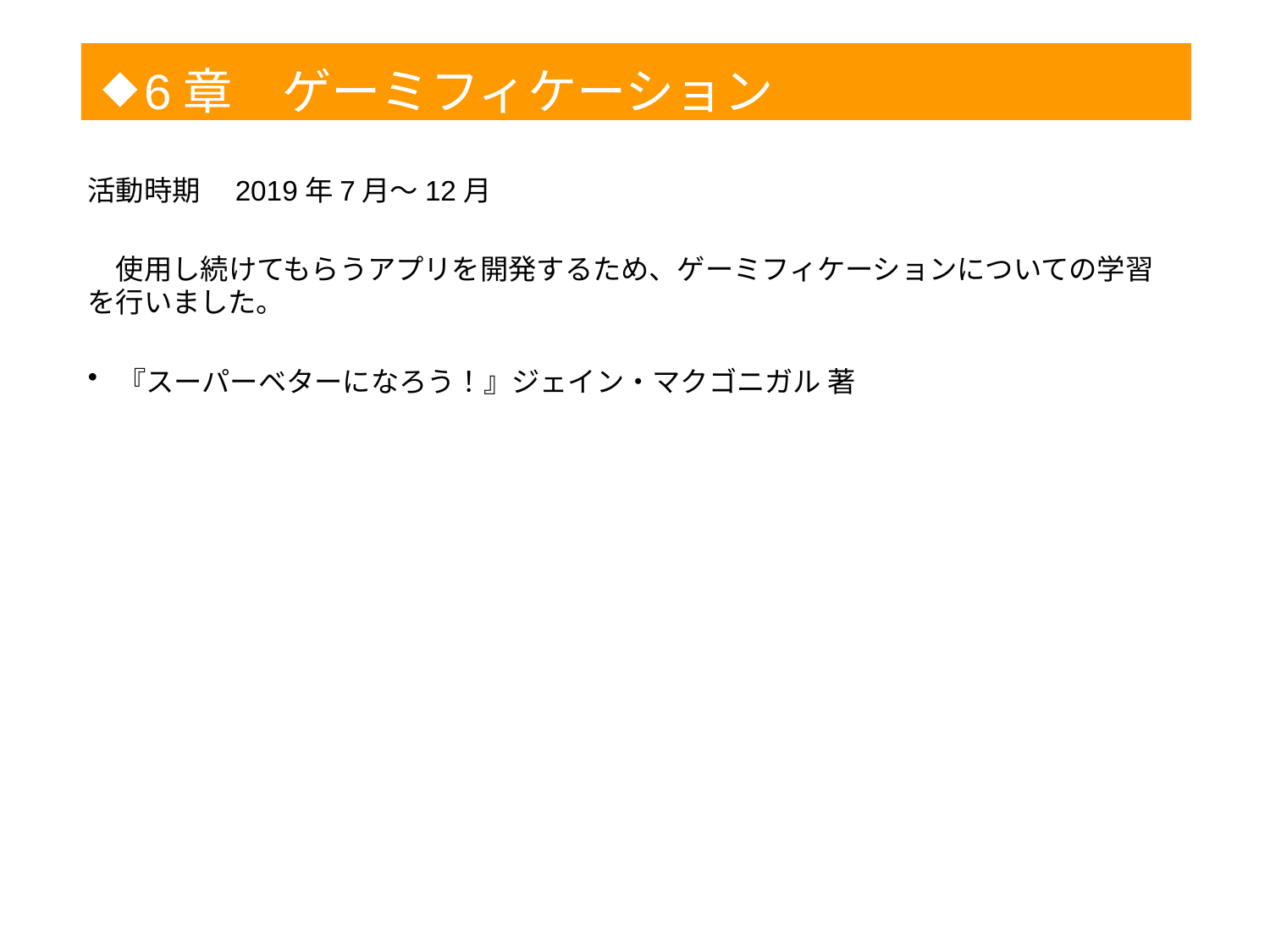

◆
6章　ゲーミフィケーション
1
活動時期　2019年7月～12月

　使用し続けてもらうアプリを開発するため、ゲーミフィケーションについての学習を行いました。

『スーパーベターになろう！』ジェイン・マクゴニガル 著
|  |  |
| --- | --- |